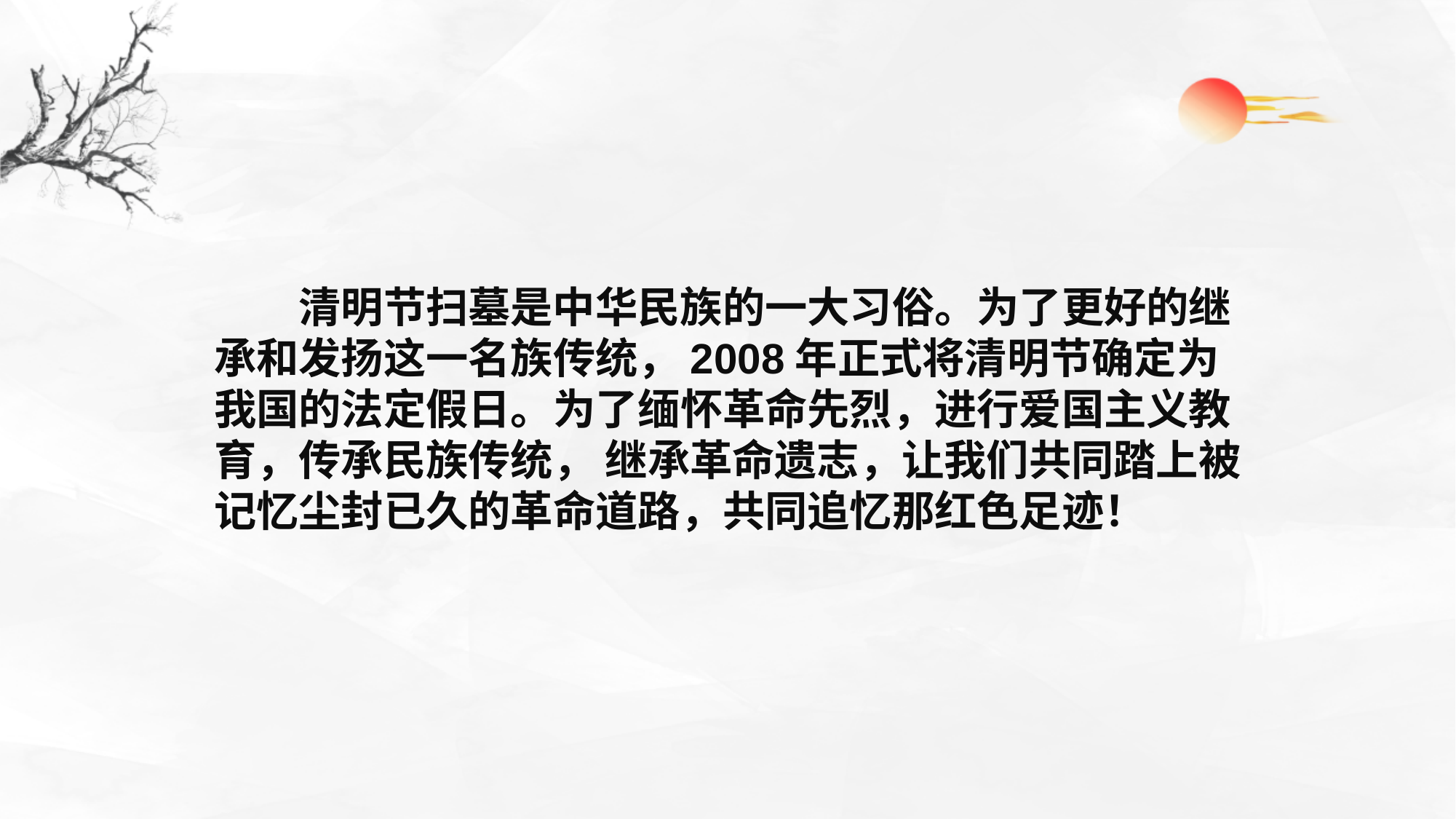

清明节扫墓是中华民族的一大习俗。为了更好的继承和发扬这一名族传统，2008年正式将清明节确定为我国的法定假日。为了缅怀革命先烈，进行爱国主义教育，传承民族传统， 继承革命遗志，让我们共同踏上被记忆尘封已久的革命道路，共同追忆那红色足迹！